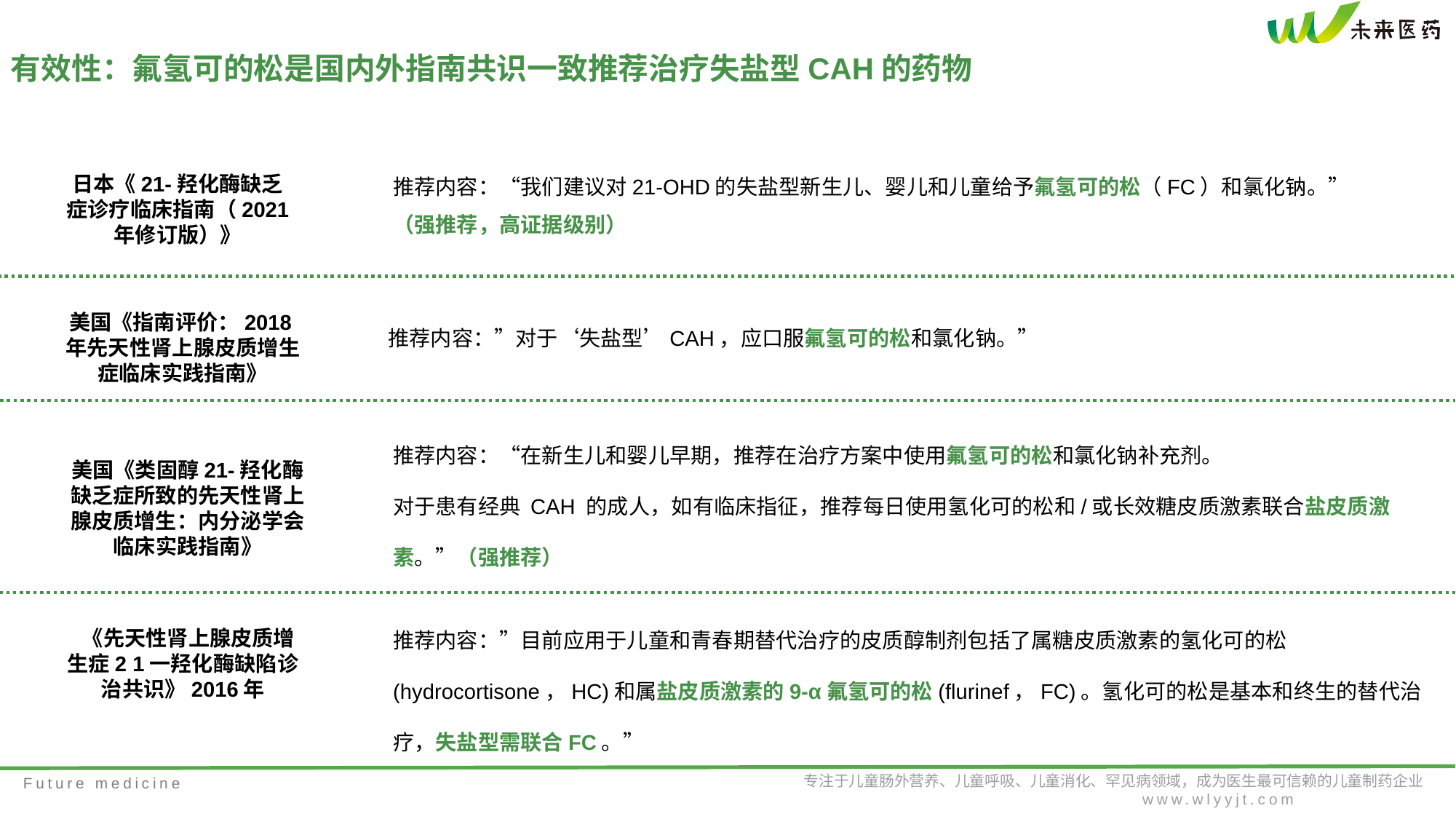

有效性：氟氢可的松是国内外指南共识一致推荐治疗失盐型CAH的药物

推荐内容：“我们建议对21-OHD的失盐型新生儿、婴儿和儿童给予氟氢可的松（FC）和氯化钠。”
（强推荐，高证据级别）
日本《21-羟化酶缺乏症诊疗临床指南（2021 年修订版）》
推荐内容：”对于‘失盐型’CAH，应口服氟氢可的松和氯化钠。”
美国《指南评价：2018年先天性肾上腺皮质增生症临床实践指南》
推荐内容：“在新生儿和婴儿早期，推荐在治疗方案中使用氟氢可的松和氯化钠补充剂。
对于患有经典 CAH 的成人，如有临床指征，推荐每日使用氢化可的松和/或长效糖皮质激素联合盐皮质激素。”（强推荐）
美国《类固醇21-羟化酶缺乏症所致的先天性肾上腺皮质增生：内分泌学会临床实践指南》
推荐内容：”目前应用于儿童和青春期替代治疗的皮质醇制剂包括了属糖皮质激素的氢化可的松 (hydrocortisone，HC)和属盐皮质激素的9-α氟氢可的松(flurinef，FC)。氢化可的松是基本和终生的替代治疗，失盐型需联合FC。”
 《先天性肾上腺皮质增生症2 1一羟化酶缺陷诊治共识》2016年